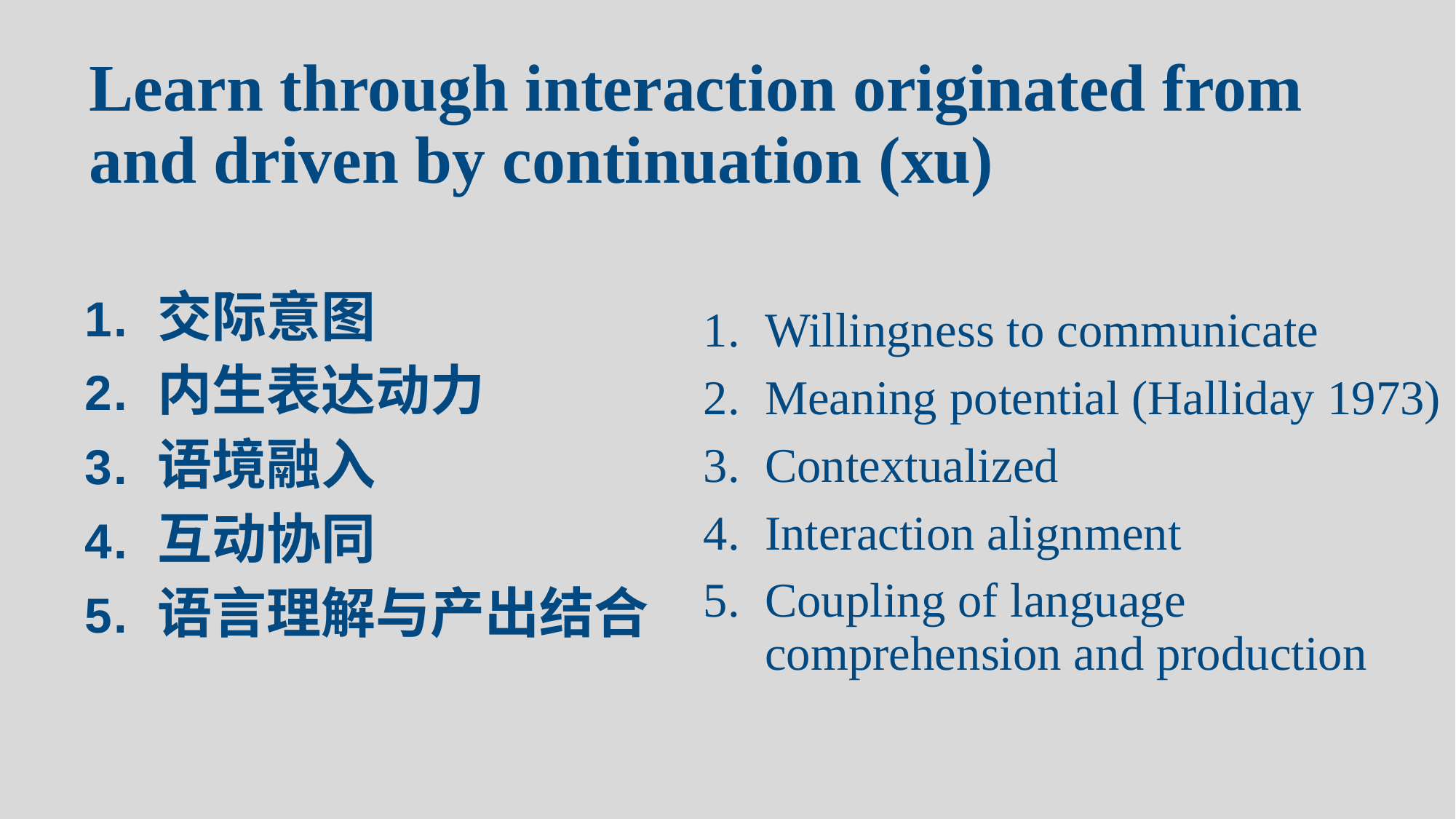

# Learn through interaction originated from and driven by continuation (xu)
交际意图
内生表达动力
语境融入
互动协同
语言理解与产出结合

Willingness to communicate
Meaning potential (Halliday 1973)
Contextualized
Interaction alignment
Coupling of language comprehension and production